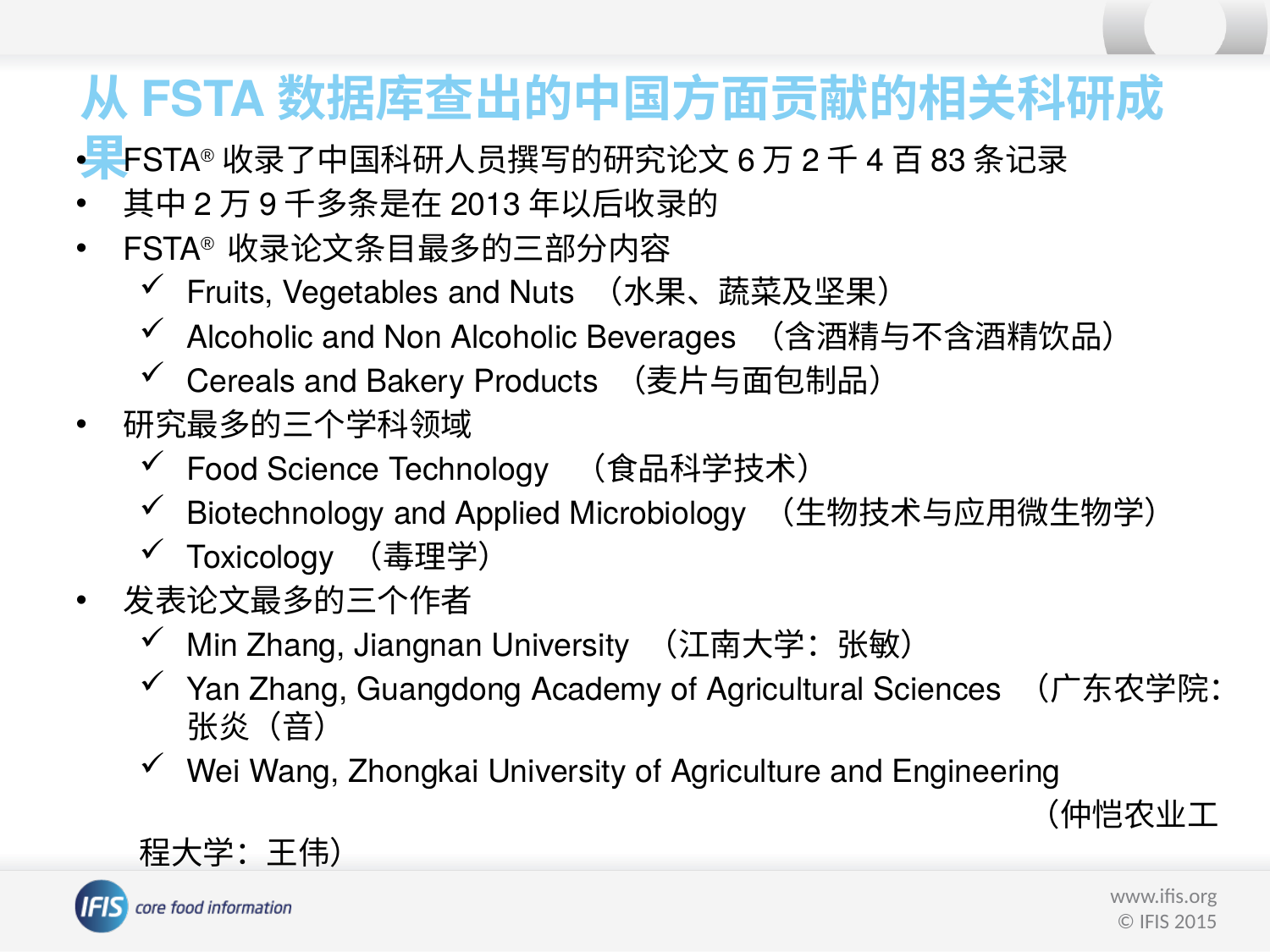

从FSTA数据库查出的中国方面贡献的相关科研成果
FSTA®收录了中国科研人员撰写的研究论文6万2千4百83条记录
其中2万9千多条是在2013年以后收录的
FSTA® 收录论文条目最多的三部分内容
Fruits, Vegetables and Nuts （水果、蔬菜及坚果）
Alcoholic and Non Alcoholic Beverages （含酒精与不含酒精饮品）
Cereals and Bakery Products （麦片与面包制品）
研究最多的三个学科领域
Food Science Technology  （食品科学技术）
Biotechnology and Applied Microbiology （生物技术与应用微生物学）
Toxicology （毒理学）
发表论文最多的三个作者
Min Zhang, Jiangnan University （江南大学：张敏）
Yan Zhang, Guangdong Academy of Agricultural Sciences （广东农学院：张炎（音）
Wei Wang, Zhongkai University of Agriculture and Engineering
								（仲恺农业工程大学：王伟）